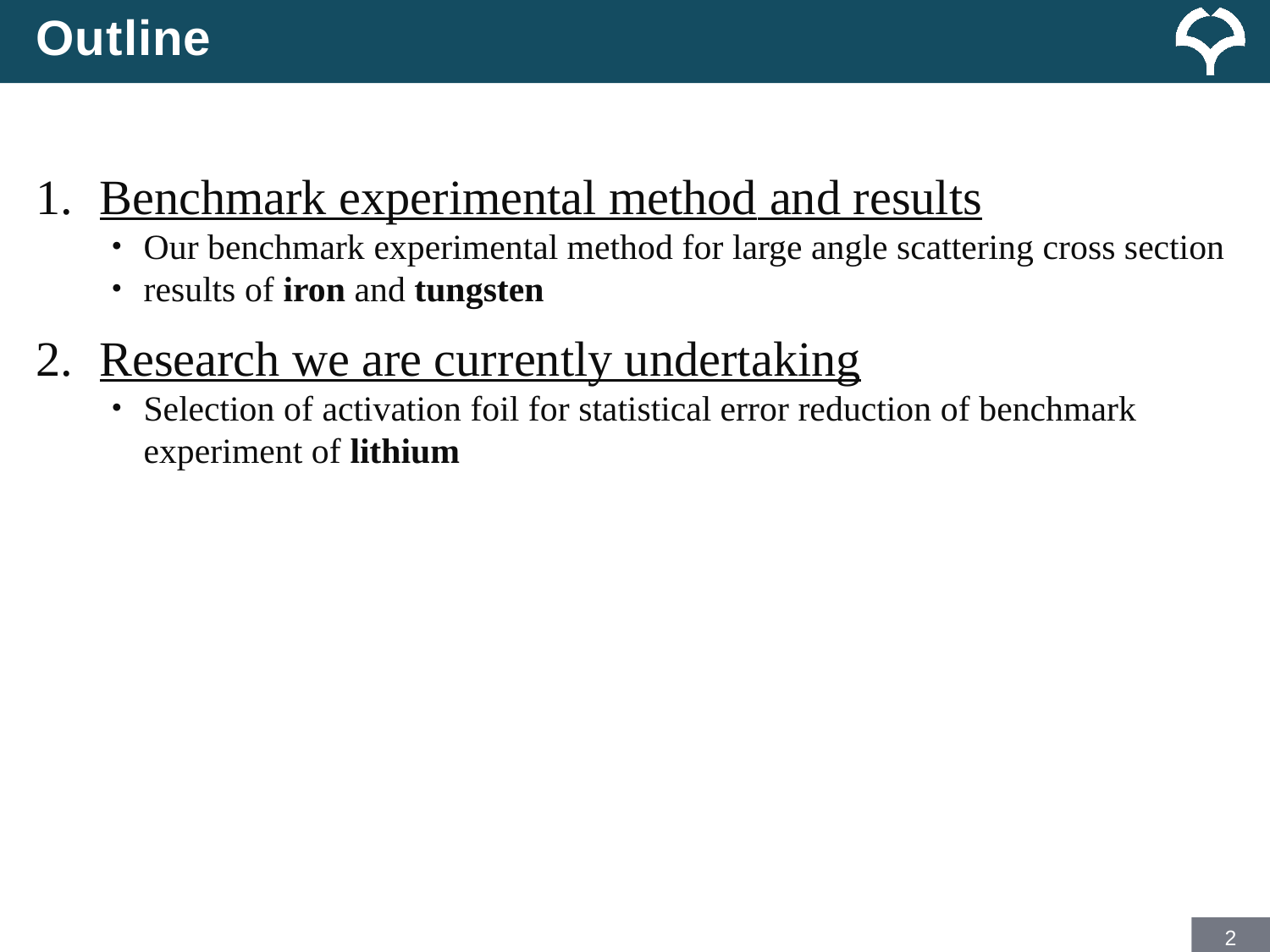

Outline
Benchmark experimental method and results
・Our benchmark experimental method for large angle scattering cross section
・results of iron and tungsten
Research we are currently undertaking
・Selection of activation foil for statistical error reduction of benchmark
　experiment of lithium
2